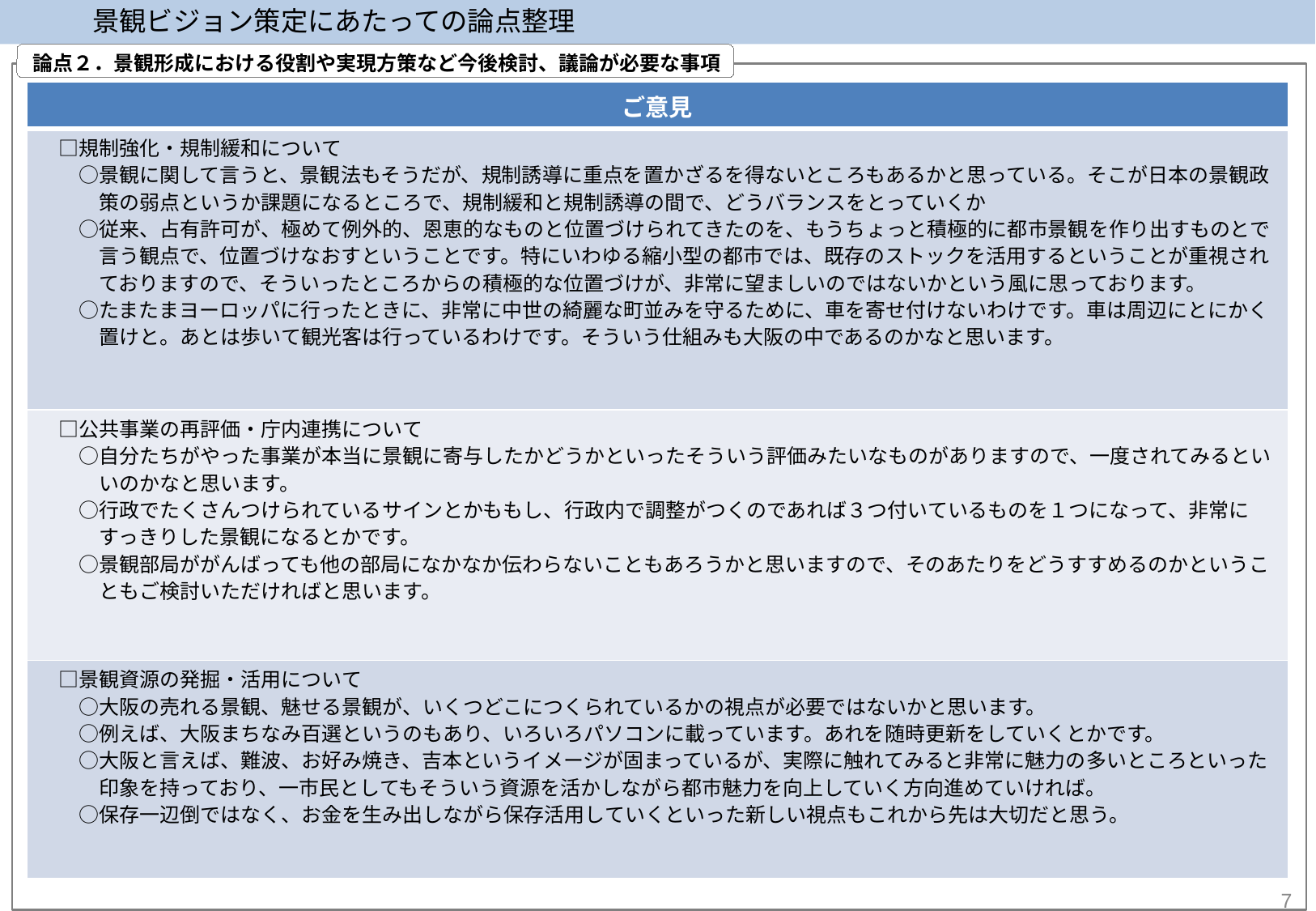

景観ビジョン策定にあたっての論点整理
 論点２．景観形成における役割や実現方策など今後検討、議論が必要な事項

| ご意見 |
| --- |
| □規制強化・規制緩和について 　　○景観に関して言うと、景観法もそうだが、規制誘導に重点を置かざるを得ないところもあるかと思っている。そこが日本の景観政 　　　策の弱点というか課題になるところで、規制緩和と規制誘導の間で、どうバランスをとっていくか 　　○従来、占有許可が、極めて例外的、恩恵的なものと位置づけられてきたのを、もうちょっと積極的に都市景観を作り出すものとで 　　　言う観点で、位置づけなおすということです。特にいわゆる縮小型の都市では、既存のストックを活用するということが重視され 　　　ておりますので、そういったところからの積極的な位置づけが、非常に望ましいのではないかという風に思っております。 　　○たまたまヨーロッパに行ったときに、非常に中世の綺麗な町並みを守るために、車を寄せ付けないわけです。車は周辺にとにかく 　　　置けと。あとは歩いて観光客は行っているわけです。そういう仕組みも大阪の中であるのかなと思います。 |
| □公共事業の再評価・庁内連携について 　　○自分たちがやった事業が本当に景観に寄与したかどうかといったそういう評価みたいなものがありますので、一度されてみるとい 　　　いのかなと思います。 　　○行政でたくさんつけられているサインとかももし、行政内で調整がつくのであれば３つ付いているものを１つになって、非常に 　　　すっきりした景観になるとかです。 　　○景観部局ががんばっても他の部局になかなか伝わらないこともあろうかと思いますので、そのあたりをどうすすめるのかというこ 　　　ともご検討いただければと思います。 |
| □景観資源の発掘・活用について 　　○大阪の売れる景観、魅せる景観が、いくつどこにつくられているかの視点が必要ではないかと思います。　 　　○例えば、大阪まちなみ百選というのもあり、いろいろパソコンに載っています。あれを随時更新をしていくとかです。 　　○大阪と言えば、難波、お好み焼き、吉本というイメージが固まっているが、実際に触れてみると非常に魅力の多いところといった 　　　印象を持っており、一市民としてもそういう資源を活かしながら都市魅力を向上していく方向進めていければ。 　　○保存一辺倒ではなく、お金を生み出しながら保存活用していくといった新しい視点もこれから先は大切だと思う。 |
7